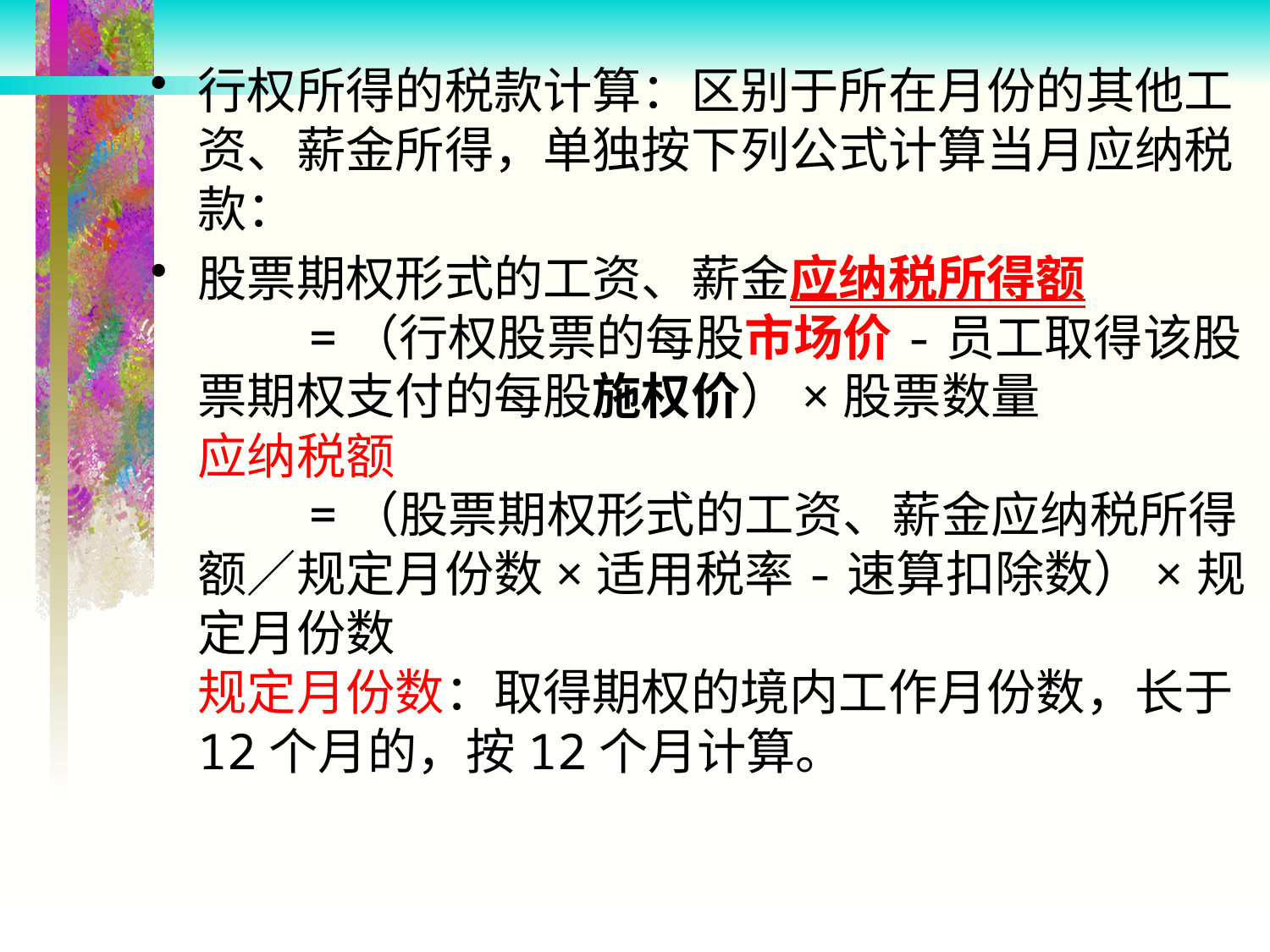

行权所得的税款计算：区别于所在月份的其他工资、薪金所得，单独按下列公式计算当月应纳税款：
股票期权形式的工资、薪金应纳税所得额
　　=（行权股票的每股市场价-员工取得该股票期权支付的每股施权价）×股票数量
应纳税额
　　=（股票期权形式的工资、薪金应纳税所得额／规定月份数×适用税率-速算扣除数）×规定月份数
规定月份数：取得期权的境内工作月份数，长于12个月的，按12个月计算。